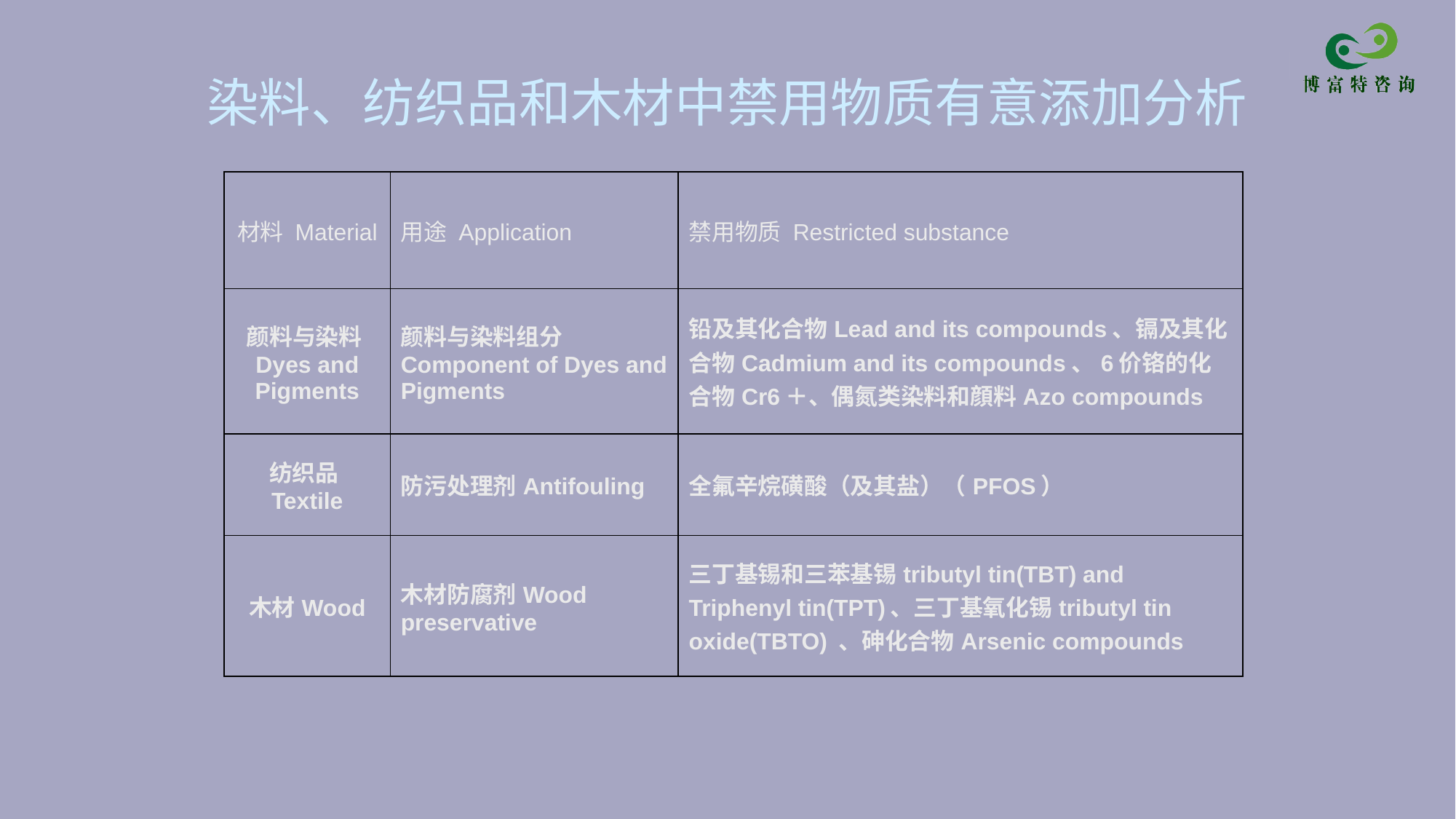

# 染料、纺织品和木材中禁用物质有意添加分析
| 材料 Material | 用途 Application | 禁用物质 Restricted substance |
| --- | --- | --- |
| 颜料与染料Dyes and Pigments | 颜料与染料组分Component of Dyes and Pigments | 铅及其化合物Lead and its compounds、镉及其化合物Cadmium and its compounds、6价铬的化合物Cr6＋、偶氮类染料和顔料Azo compounds |
| 纺织品Textile | 防污处理剂Antifouling | 全氟辛烷磺酸（及其盐）（PFOS） |
| 木材Wood | 木材防腐剂Wood preservative | 三丁基锡和三苯基锡tributyl tin(TBT) and Triphenyl tin(TPT)、三丁基氧化锡tributyl tin oxide(TBTO) 、砷化合物Arsenic compounds |